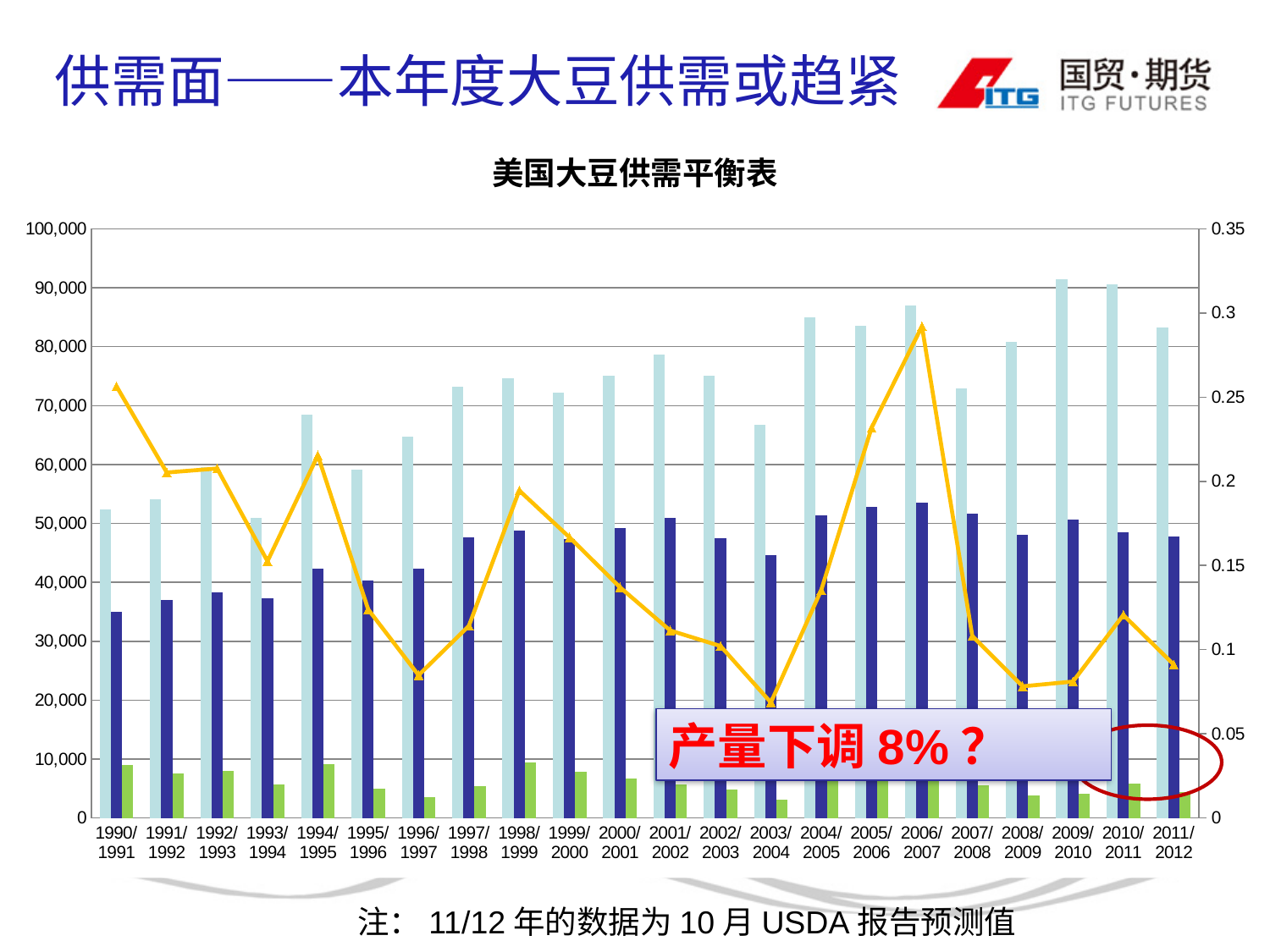

供需面——本年度大豆供需或趋紧

### Chart: 美国大豆供需平衡表

| Category | 产量（千公吨） | 消费（千公吨） | 期末库存（千公吨） | 库存消费比 |
|---|---|---|---|---|
| 1990/1991 | 52416.0 | 34914.0 | 8955.0 | 0.25648736896373947 |
| 1991/1992 | 54065.0 | 36922.0 | 7578.0 | 0.205243486268351 |
| 1992/1993 | 59612.0 | 38319.0 | 7955.0 | 0.20759936324016942 |
| 1993/1994 | 50885.0 | 37318.0 | 5691.0 | 0.1525001339836004 |
| 1994/1995 | 68444.0 | 42305.0 | 9112.0 | 0.21538825197967143 |
| 1995/1996 | 59174.0 | 40306.0 | 4993.0 | 0.12387733836153425 |
| 1996/1997 | 64780.0 | 42317.0 | 3588.0 | 0.0847886192310419 |
| 1997/1998 | 73176.0 | 47666.0 | 5438.0 | 0.1140855116854781 |
| 1998/1999 | 74598.0 | 48749.0 | 9484.0 | 0.19454758046318898 |
| 1999/2000 | 72224.0 | 47388.0 | 7897.0 | 0.16664556427787625 |
| 2000/2001 | 75055.0 | 49203.0 | 6743.0 | 0.13704448915716844 |
| 2001/2002 | 78672.0 | 50867.0 | 5663.0 | 0.11132954567794444 |
| 2002/2003 | 75010.0 | 47524.0 | 4853.0 | 0.1021168251830654 |
| 2003/2004 | 66783.0 | 44600.0 | 3059.0 | 0.06858744394618851 |
| 2004/2005 | 85019.0 | 51410.0 | 6960.0 | 0.1353822213577125 |
| 2005/2006 | 83507.0 | 52751.0 | 12229.0 | 0.2318249890997327 |
| 2006/2007 | 87001.0 | 53473.0 | 15617.0 | 0.2920539337609657 |
| 2007/2008 | 72859.0 | 51627.0 | 5580.0 | 0.10808297983613308 |
| 2008/2009 | 80749.0 | 48112.0 | 3761.0 | 0.07817176587961422 |
| 2009/2010 | 91417.0 | 50671.0 | 4106.0 | 0.08103254326932563 |
| 2010/2011 | 90606.0 | 48455.0 | 5842.0 | 0.12056547311938978 |
| 2011/2012 | 83272.0 | 47750.0 | 4351.0 | 0.09112041884816754 |
产量下调8%？

注：11/12年的数据为10月USDA报告预测值